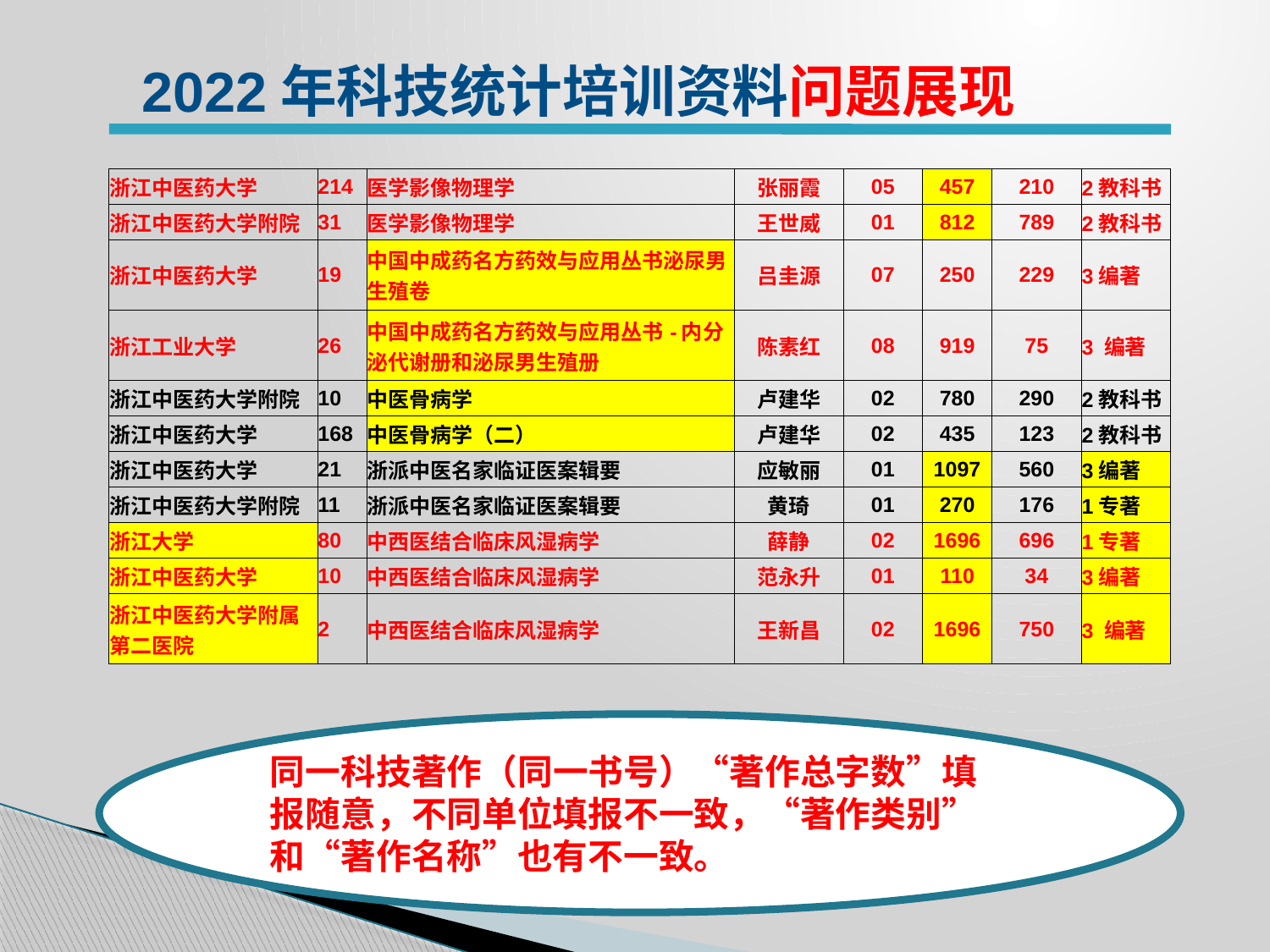

2022年科技统计培训资料问题展现
| 浙江中医药大学 | 214 | 医学影像物理学 | 张丽霞 | 05 | 457 | 210 | 2教科书 |
| --- | --- | --- | --- | --- | --- | --- | --- |
| 浙江中医药大学附院 | 31 | 医学影像物理学 | 王世威 | 01 | 812 | 789 | 2教科书 |
| 浙江中医药大学 | 19 | 中国中成药名方药效与应用丛书泌尿男生殖卷 | 吕圭源 | 07 | 250 | 229 | 3编著 |
| 浙江工业大学 | 26 | 中国中成药名方药效与应用丛书-内分泌代谢册和泌尿男生殖册 | 陈素红 | 08 | 919 | 75 | 3 编著 |
| 浙江中医药大学附院 | 10 | 中医骨病学 | 卢建华 | 02 | 780 | 290 | 2教科书 |
| 浙江中医药大学 | 168 | 中医骨病学（二） | 卢建华 | 02 | 435 | 123 | 2教科书 |
| 浙江中医药大学 | 21 | 浙派中医名家临证医案辑要 | 应敏丽 | 01 | 1097 | 560 | 3编著 |
| 浙江中医药大学附院 | 11 | 浙派中医名家临证医案辑要 | 黄琦 | 01 | 270 | 176 | 1专著 |
| 浙江大学 | 80 | 中西医结合临床风湿病学 | 薛静 | 02 | 1696 | 696 | 1专著 |
| 浙江中医药大学 | 10 | 中西医结合临床风湿病学 | 范永升 | 01 | 110 | 34 | 3编著 |
| 浙江中医药大学附属第二医院 | 2 | 中西医结合临床风湿病学 | 王新昌 | 02 | 1696 | 750 | 3 编著 |
同一科技著作（同一书号）“著作总字数”填报随意，不同单位填报不一致，“著作类别”和“著作名称”也有不一致。